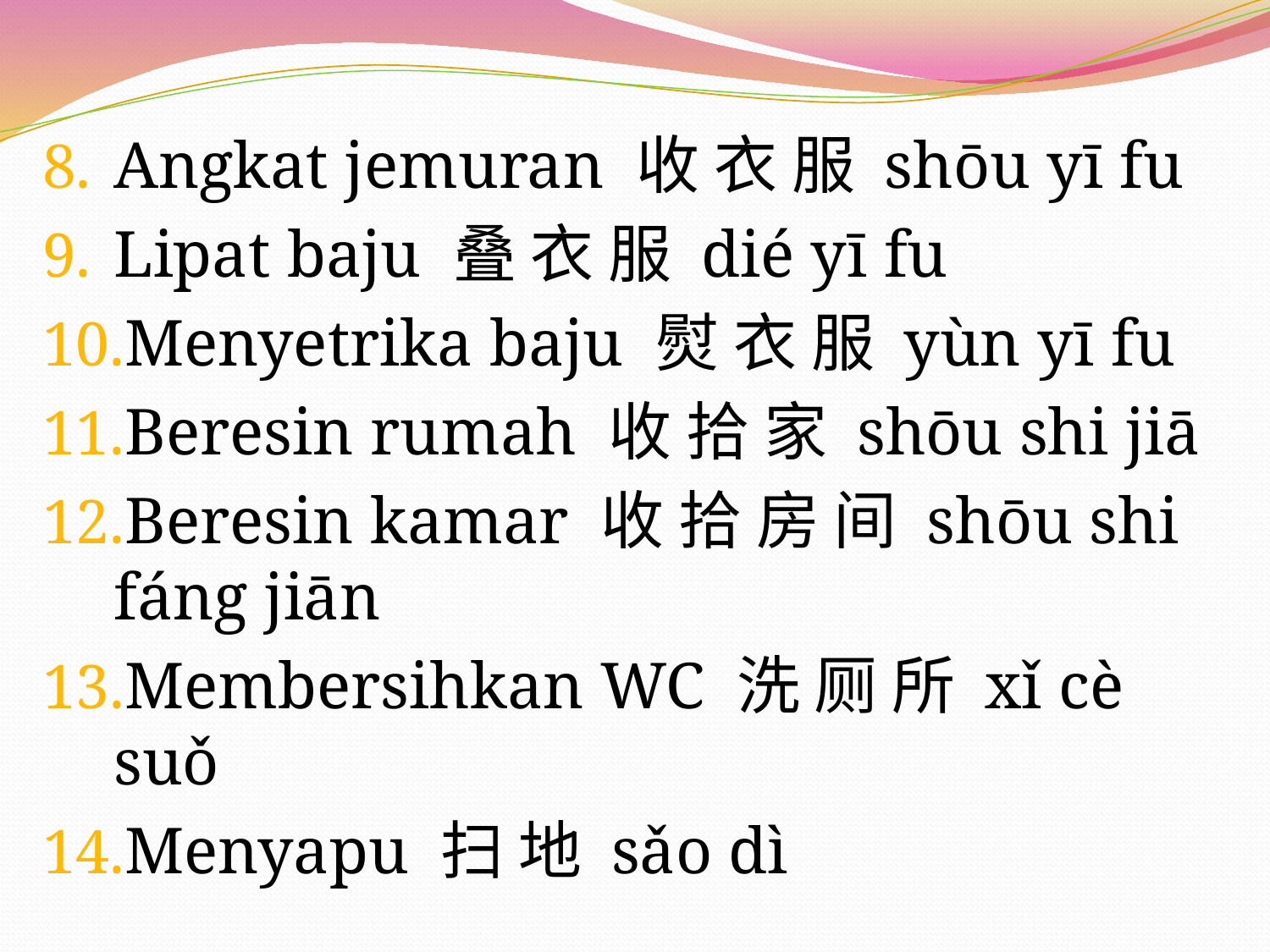

Angkat jemuran 收 衣 服 shōu yī fu
Lipat baju 叠 衣 服 dié yī fu
Menyetrika baju 熨 衣 服 yùn yī fu
Beresin rumah 收 拾 家 shōu shi jiā
Beresin kamar 收 拾 房 间 shōu shi fáng jiān
Membersihkan WC 洗 厕 所 xǐ cè suǒ
Menyapu 扫 地 sǎo dì